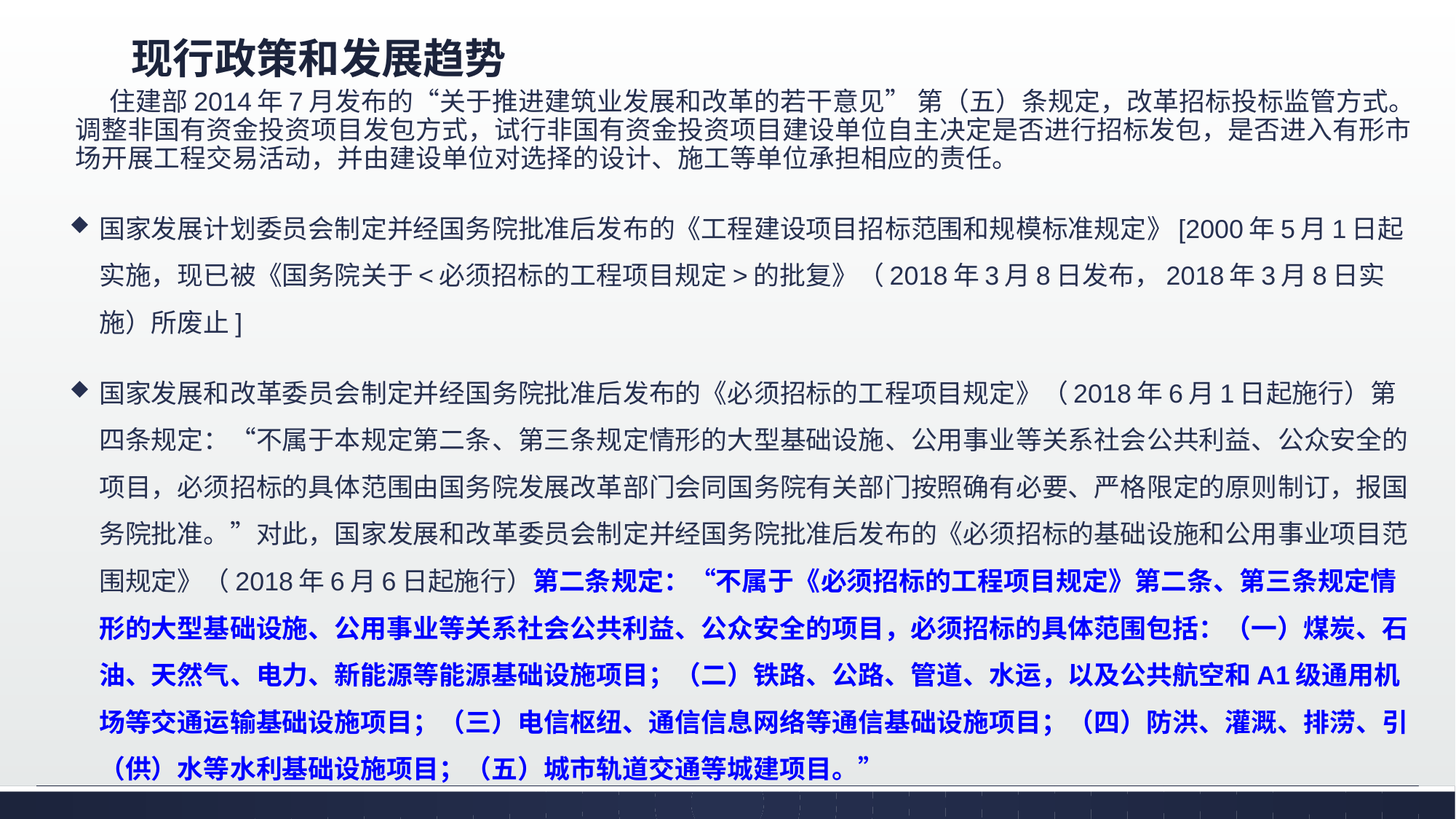

# 现行政策和发展趋势
          住建部2014年7月发布的“关于推进建筑业发展和改革的若干意见” 第（五）条规定，改革招标投标监管方式。调整非国有资金投资项目发包方式，试行非国有资金投资项目建设单位自主决定是否进行招标发包，是否进入有形市场开展工程交易活动，并由建设单位对选择的设计、施工等单位承担相应的责任。
国家发展计划委员会制定并经国务院批准后发布的《工程建设项目招标范围和规模标准规定》[2000年5月1日起实施，现已被《国务院关于<必须招标的工程项目规定>的批复》（2018年3月8日发布，2018年3月8日实施）所废止]
国家发展和改革委员会制定并经国务院批准后发布的《必须招标的工程项目规定》（2018年6月1日起施行）第四条规定：“不属于本规定第二条、第三条规定情形的大型基础设施、公用事业等关系社会公共利益、公众安全的项目，必须招标的具体范围由国务院发展改革部门会同国务院有关部门按照确有必要、严格限定的原则制订，报国务院批准。”对此，国家发展和改革委员会制定并经国务院批准后发布的《必须招标的基础设施和公用事业项目范围规定》（2018年6月6日起施行）第二条规定：“不属于《必须招标的工程项目规定》第二条、第三条规定情形的大型基础设施、公用事业等关系社会公共利益、公众安全的项目，必须招标的具体范围包括：（一）煤炭、石油、天然气、电力、新能源等能源基础设施项目；（二）铁路、公路、管道、水运，以及公共航空和A1级通用机场等交通运输基础设施项目；（三）电信枢纽、通信信息网络等通信基础设施项目；（四）防洪、灌溉、排涝、引（供）水等水利基础设施项目；（五）城市轨道交通等城建项目。”